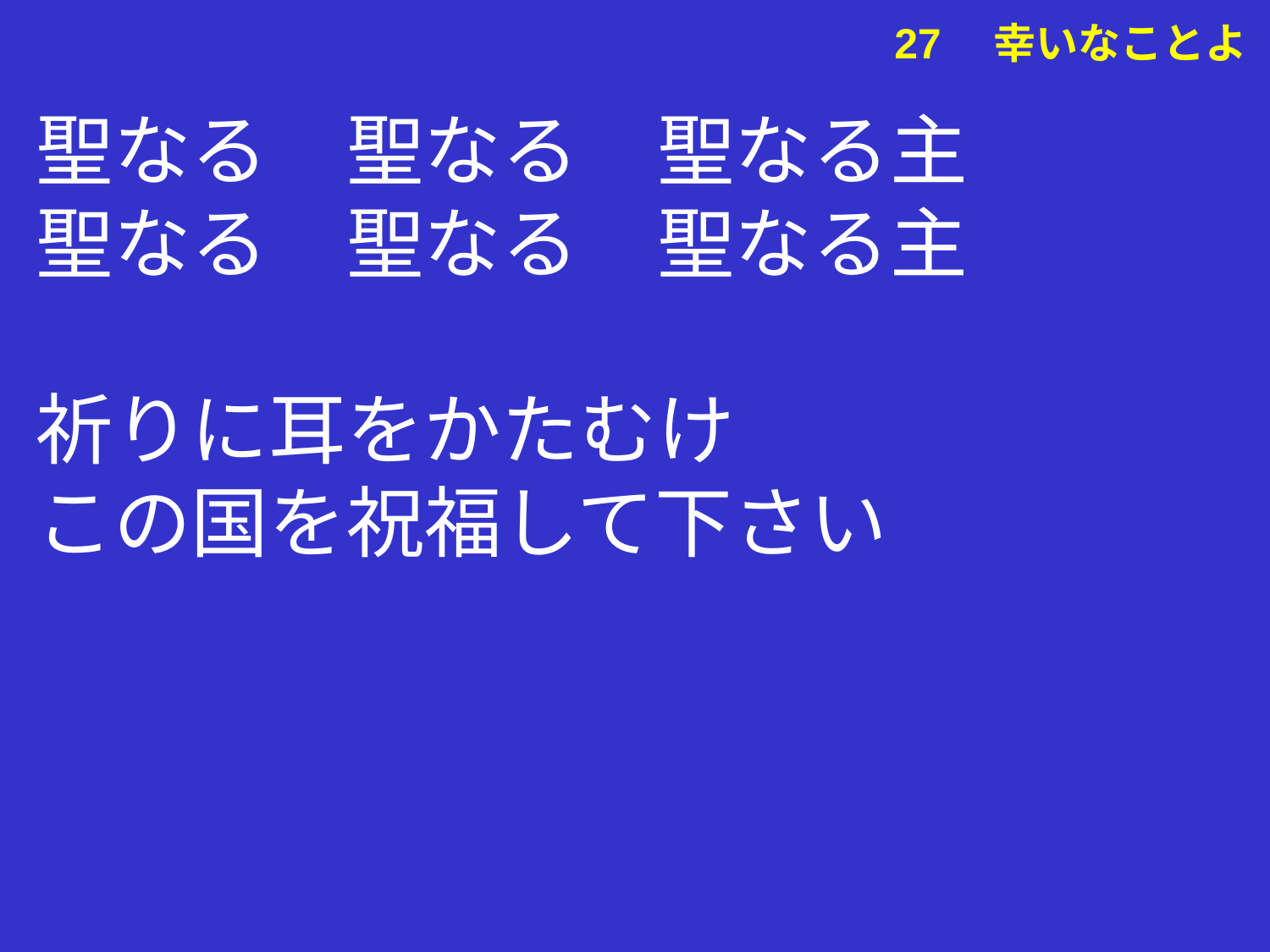

聖なる　聖なる　聖なる主
聖なる　聖なる　聖なる主

祈りに耳をかたむけ
この国を祝福して下さい
# 27　幸いなことよ